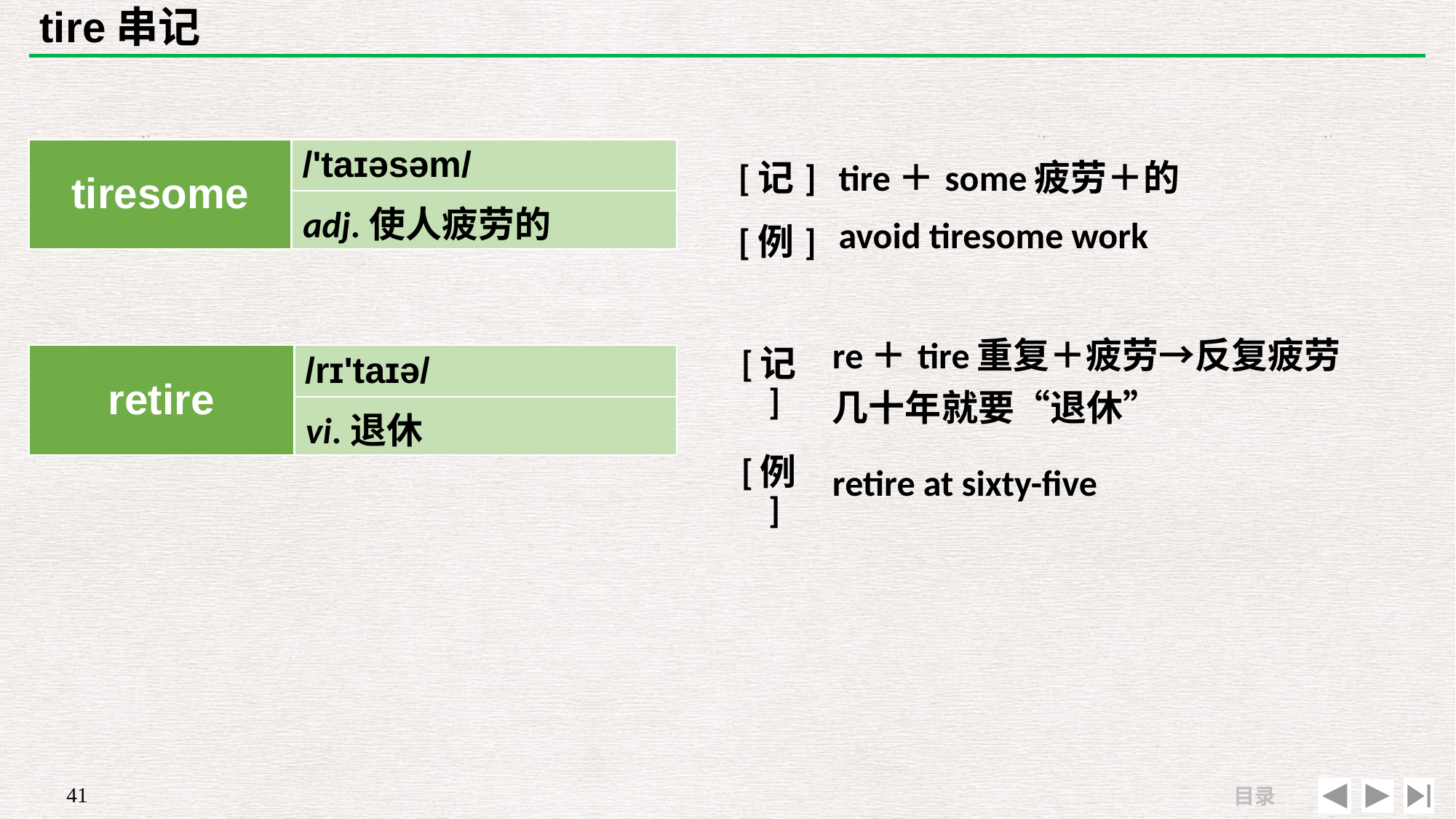

# tire串记

| tiresome | /'taɪəsəm/ |
| --- | --- |
|  |  |
| [记] | tire＋some疲劳＋的 |
| --- | --- |
| [例] | avoid tiresome work |
adj.使人疲劳的
| [记] | re＋tire重复＋疲劳→反复疲劳几十年就要“退休” |
| --- | --- |
| [例] | retire at sixty-five |
| retire | /rɪ'taɪə/ |
| --- | --- |
|  |  |
vi.退休